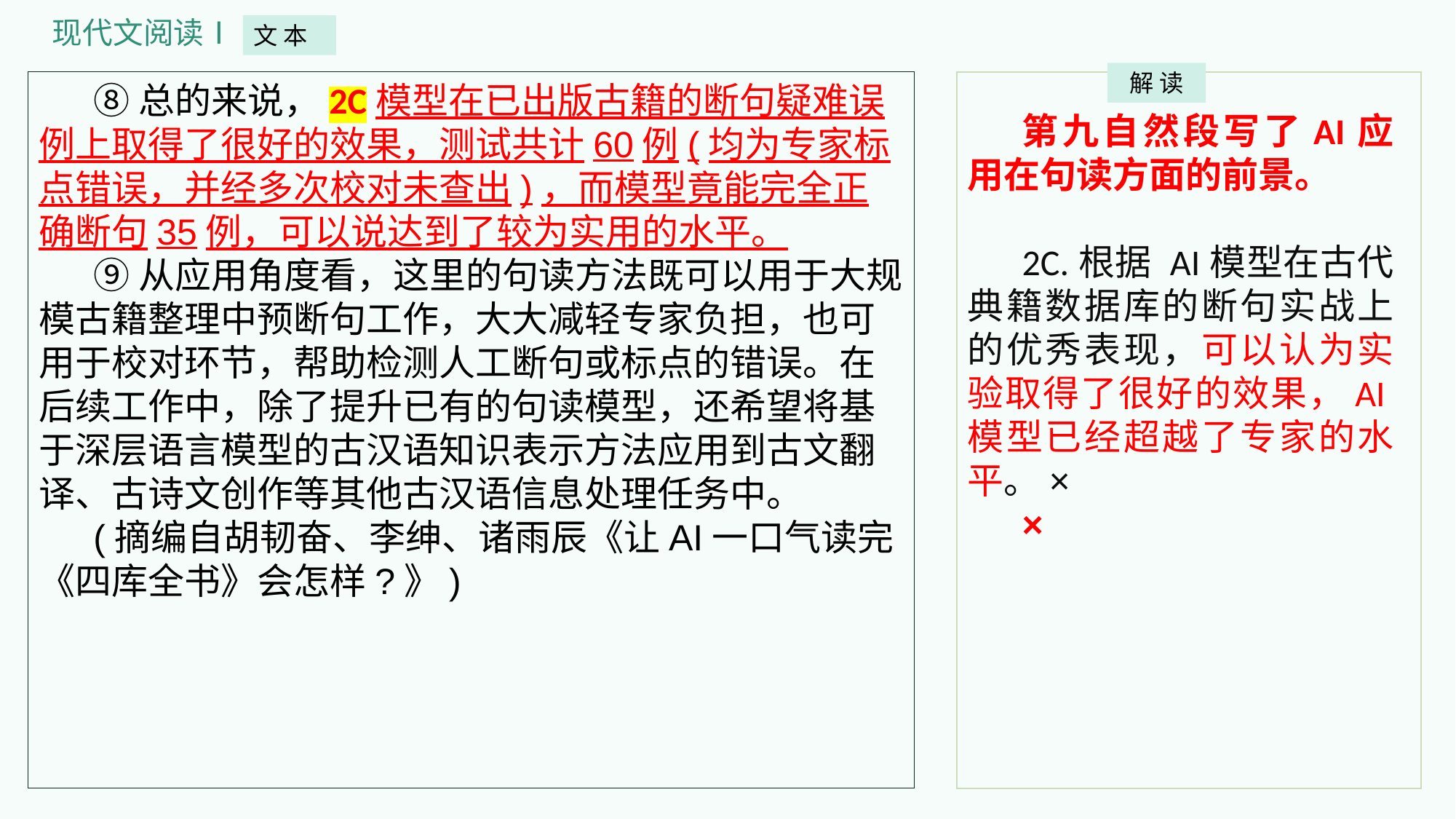

现代文阅读Ⅰ
文 本
解 读
⑧总的来说，2C模型在已出版古籍的断句疑难误例上取得了很好的效果，测试共计60例(均为专家标点错误，并经多次校对未查出)，而模型竟能完全正确断句35例，可以说达到了较为实用的水平。
⑨从应用角度看，这里的句读方法既可以用于大规模古籍整理中预断句工作，大大减轻专家负担，也可用于校对环节，帮助检测人工断句或标点的错误。在后续工作中，除了提升已有的句读模型，还希望将基于深层语言模型的古汉语知识表示方法应用到古文翻译、古诗文创作等其他古汉语信息处理任务中。
(摘编自胡韧奋、李绅、诸雨辰《让AI一口气读完《四库全书》会怎样?》)

第九自然段写了AI应用在句读方面的前景。

2C.根据 AI模型在古代典籍数据库的断句实战上的优秀表现，可以认为实验取得了很好的效果，AI模型已经超越了专家的水平。×
×